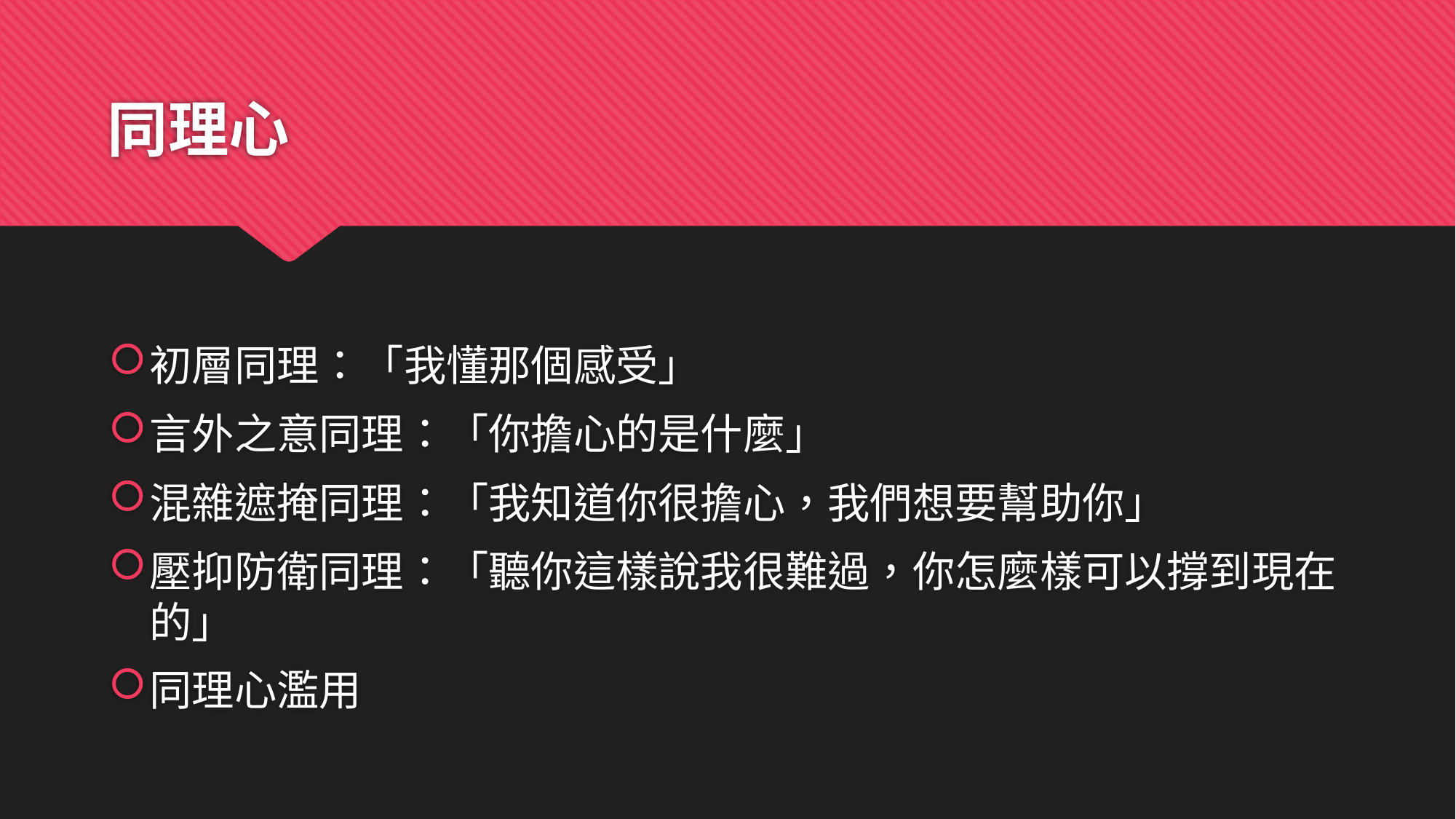

# 同理心
初層同理：「我懂那個感受」
言外之意同理：「你擔心的是什麼」
混雜遮掩同理：「我知道你很擔心，我們想要幫助你」
壓抑防衛同理：「聽你這樣說我很難過，你怎麼樣可以撐到現在的」
同理心濫用